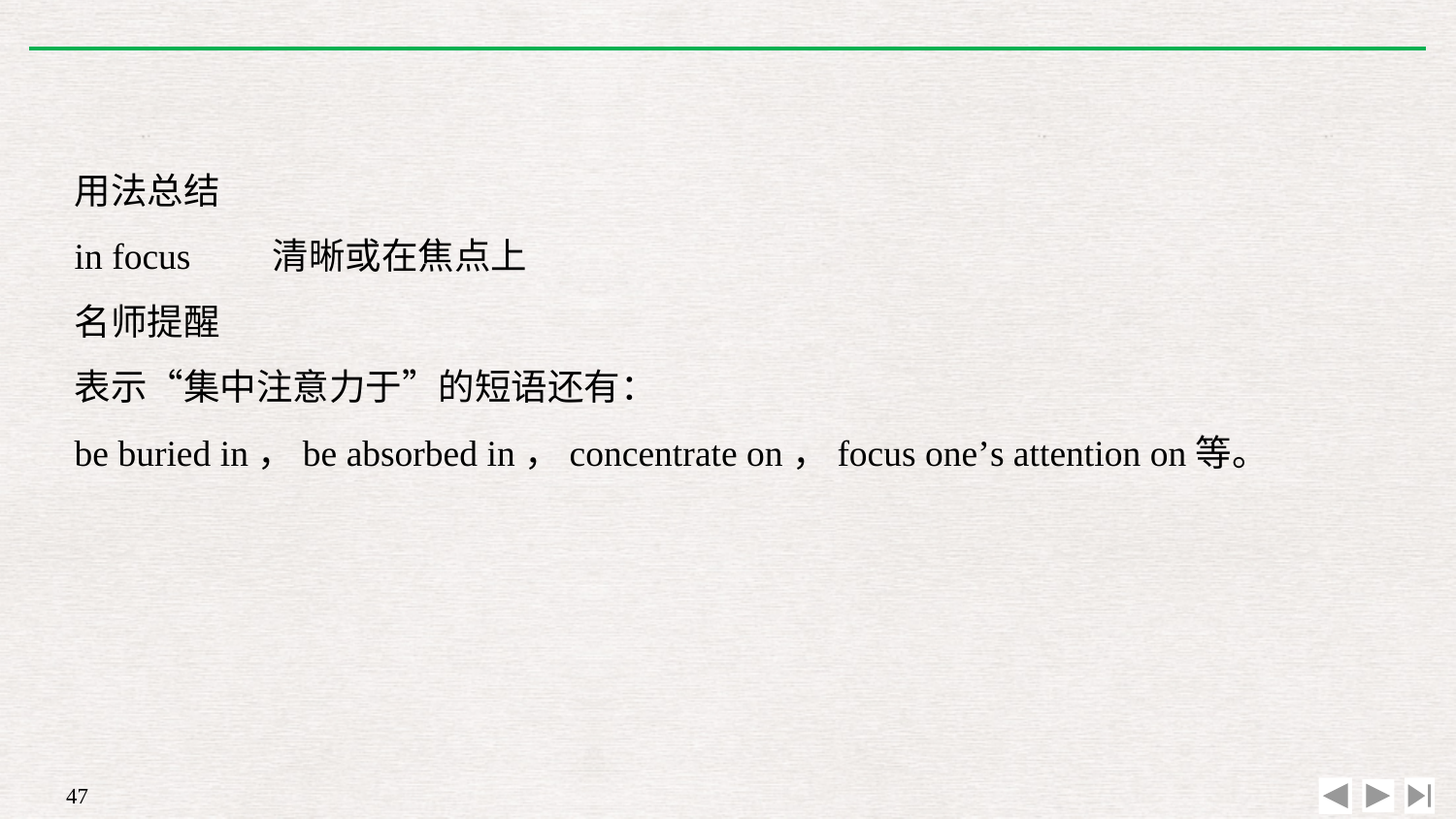

用法总结
in focus　　清晰或在焦点上
名师提醒
表示“集中注意力于”的短语还有：
be buried in，be absorbed in，concentrate on，focus one’s attention on等。